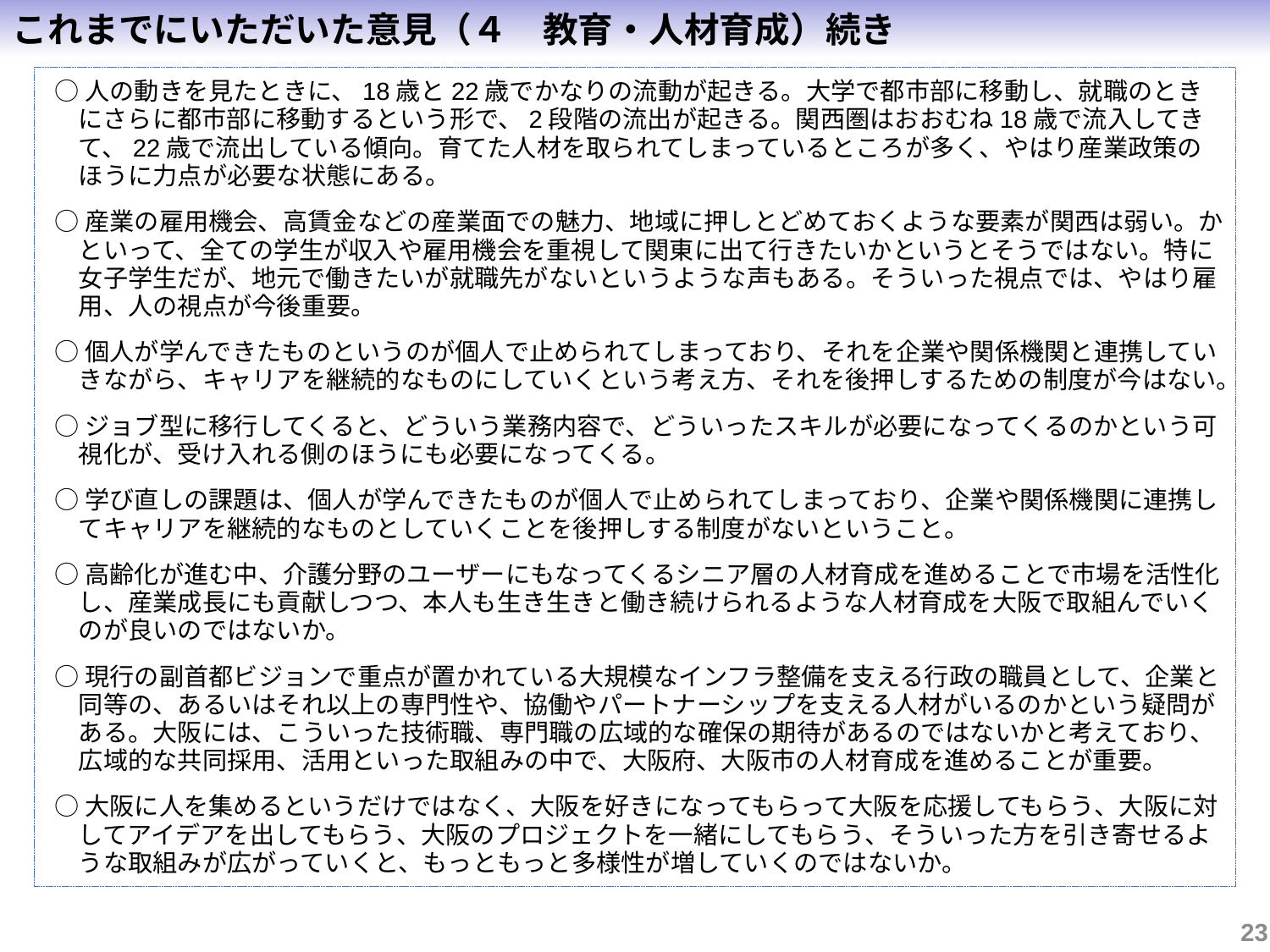

これまでにいただいた意見（４　教育・人材育成）続き
○人の動きを見たときに、18歳と22歳でかなりの流動が起きる。大学で都市部に移動し、就職のときにさらに都市部に移動するという形で、2段階の流出が起きる。関西圏はおおむね18歳で流入してきて、22歳で流出している傾向。育てた人材を取られてしまっているところが多く、やはり産業政策のほうに力点が必要な状態にある。
○産業の雇用機会、高賃金などの産業面での魅力、地域に押しとどめておくような要素が関西は弱い。かといって、全ての学生が収入や雇用機会を重視して関東に出て行きたいかというとそうではない。特に女子学生だが、地元で働きたいが就職先がないというような声もある。そういった視点では、やはり雇用、人の視点が今後重要。
○個人が学んできたものというのが個人で止められてしまっており、それを企業や関係機関と連携していきながら、キャリアを継続的なものにしていくという考え方、それを後押しするための制度が今はない。
○ジョブ型に移行してくると、どういう業務内容で、どういったスキルが必要になってくるのかという可視化が、受け入れる側のほうにも必要になってくる。
○学び直しの課題は、個人が学んできたものが個人で止められてしまっており、企業や関係機関に連携してキャリアを継続的なものとしていくことを後押しする制度がないということ。
○高齢化が進む中、介護分野のユーザーにもなってくるシニア層の人材育成を進めることで市場を活性化し、産業成長にも貢献しつつ、本人も生き生きと働き続けられるような人材育成を大阪で取組んでいくのが良いのではないか。
○現行の副首都ビジョンで重点が置かれている大規模なインフラ整備を支える行政の職員として、企業と同等の、あるいはそれ以上の専門性や、協働やパートナーシップを支える人材がいるのかという疑問がある。大阪には、こういった技術職、専門職の広域的な確保の期待があるのではないかと考えており、広域的な共同採用、活用といった取組みの中で、大阪府、大阪市の人材育成を進めることが重要。
○大阪に人を集めるというだけではなく、大阪を好きになってもらって大阪を応援してもらう、大阪に対してアイデアを出してもらう、大阪のプロジェクトを一緒にしてもらう、そういった方を引き寄せるような取組みが広がっていくと、もっともっと多様性が増していくのではないか。
23